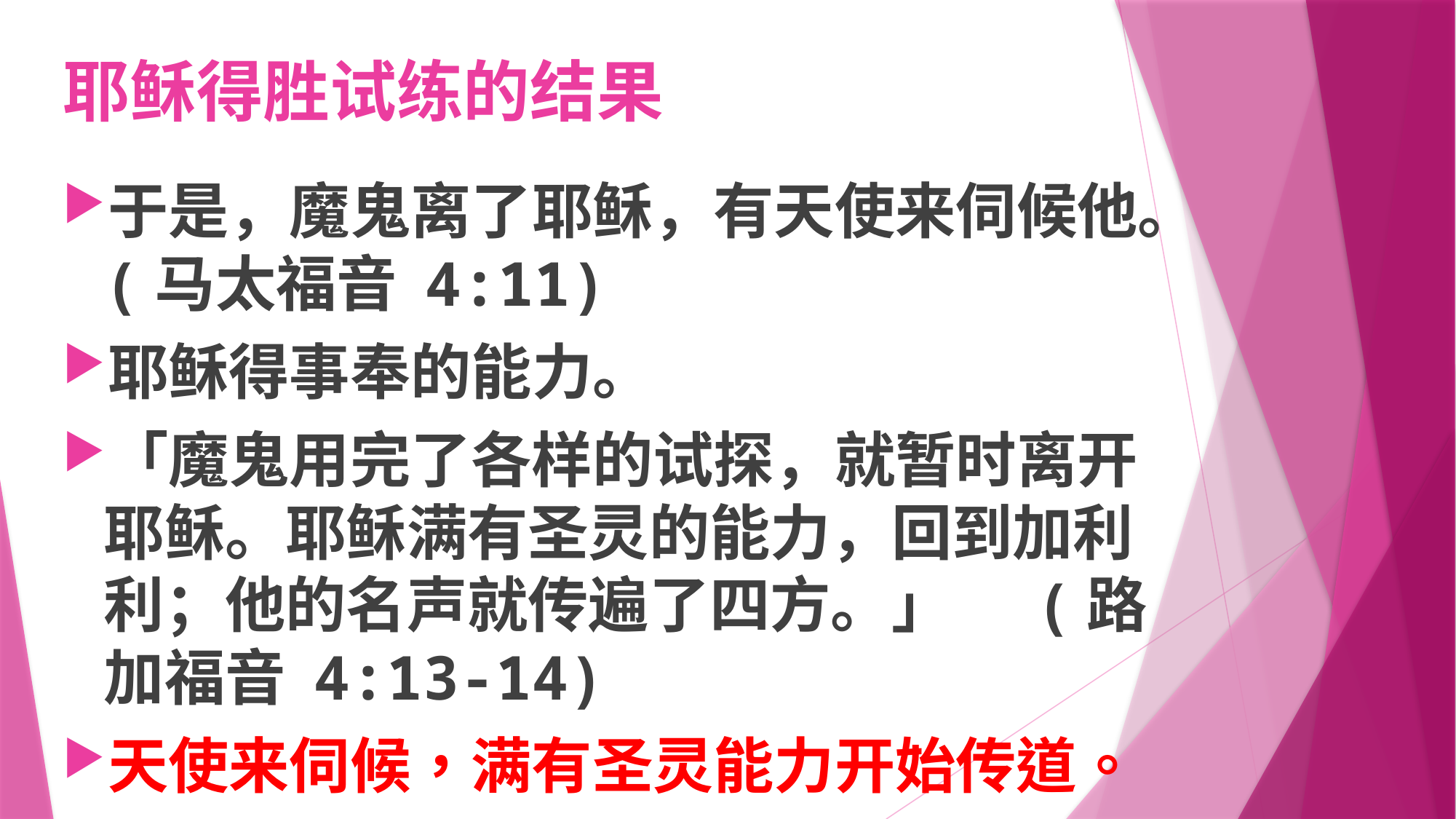

# 耶稣得胜试练的结果
于是，魔鬼离了耶稣，有天使来伺候他。(马太福音 4:11)
耶稣得事奉的能力。
「魔鬼用完了各样的试探，就暂时离开耶稣。耶稣满有圣灵的能力，回到加利利；他的名声就传遍了四方。」     (路加福音 4:13-14)
天使来伺候，满有圣灵能力开始传道。